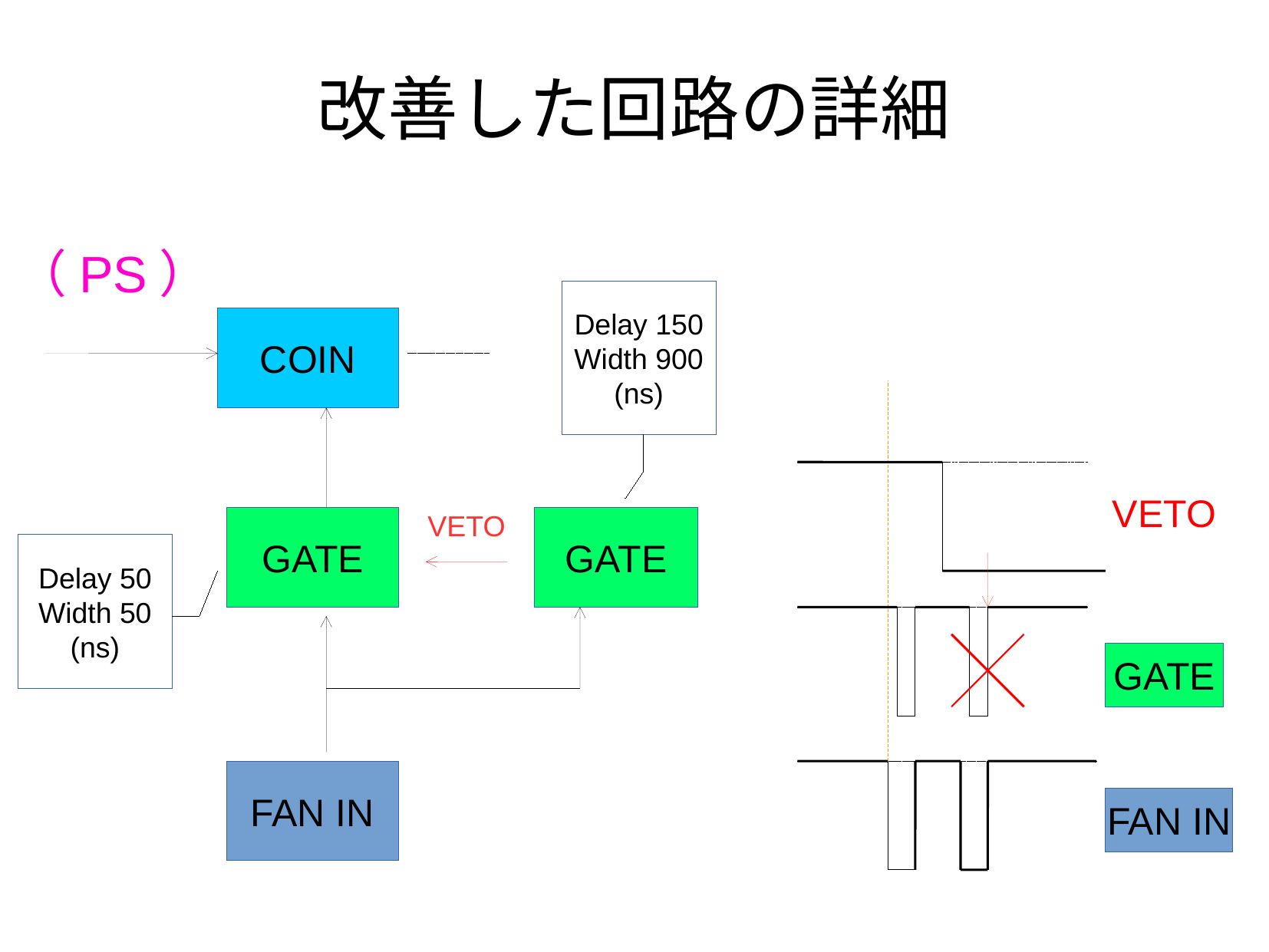

改善した回路の詳細
（PS）
Delay 150
Width 900
(ns)
COIN

VETO
VETO
GATE
GATE
GATE
Delay 50
Width 50
(ns)

GATE

FAN IN

FAN IN